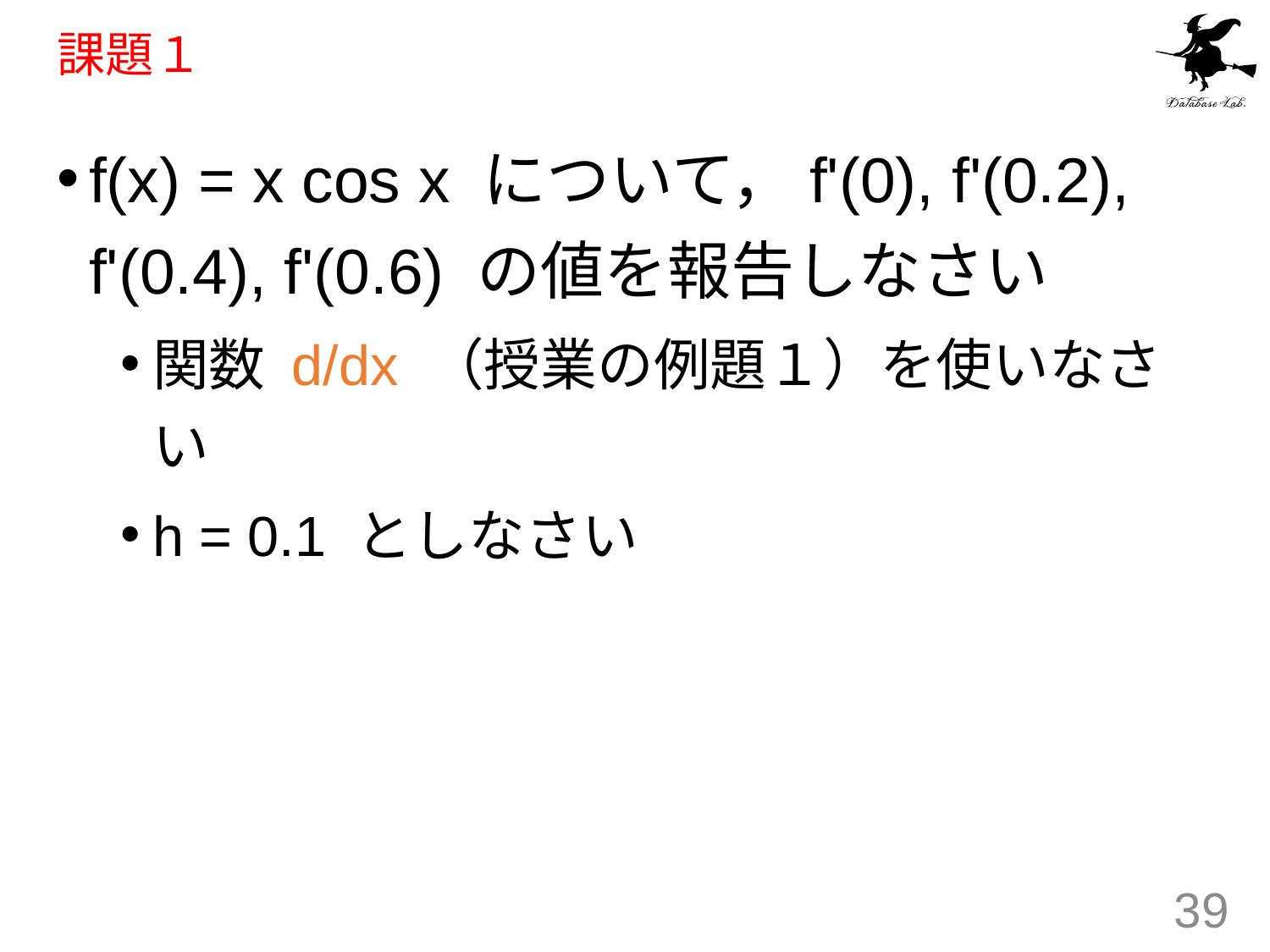

# 課題１
f(x) = x cos x について，f'(0), f'(0.2), f'(0.4), f'(0.6) の値を報告しなさい
関数 d/dx （授業の例題１）を使いなさい
h = 0.1 としなさい

39